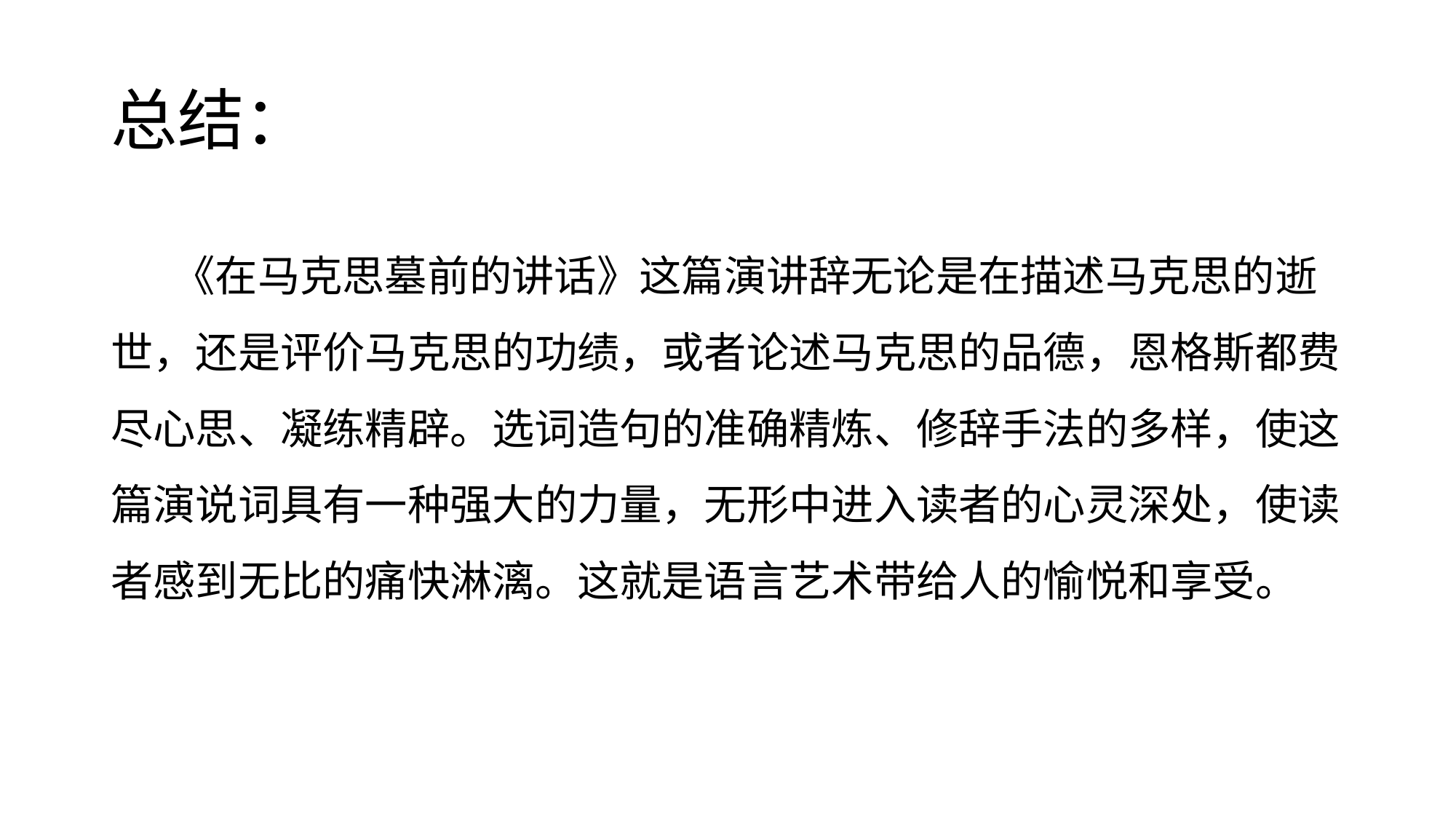

# 总结：
 　《在马克思墓前的讲话》这篇演讲辞无论是在描述马克思的逝世，还是评价马克思的功绩，或者论述马克思的品德，恩格斯都费尽心思、凝练精辟。选词造句的准确精炼、修辞手法的多样，使这篇演说词具有一种强大的力量，无形中进入读者的心灵深处，使读者感到无比的痛快淋漓。这就是语言艺术带给人的愉悦和享受。